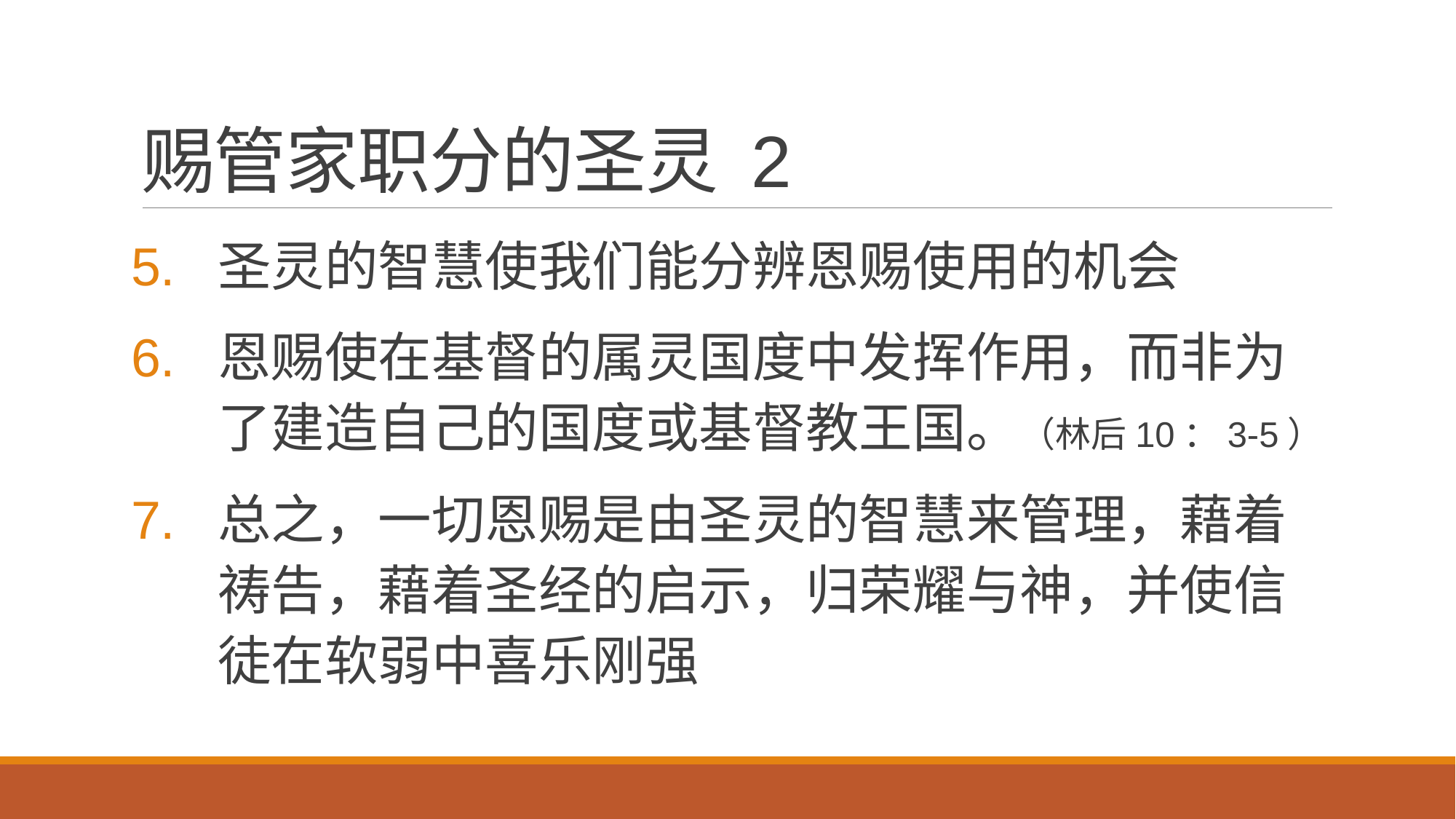

# 赐管家职分的圣灵 2
圣灵的智慧使我们能分辨恩赐使用的机会
恩赐使在基督的属灵国度中发挥作用，而非为了建造自己的国度或基督教王国。（林后10：3-5）
总之，一切恩赐是由圣灵的智慧来管理，藉着祷告，藉着圣经的启示，归荣耀与神，并使信徒在软弱中喜乐刚强